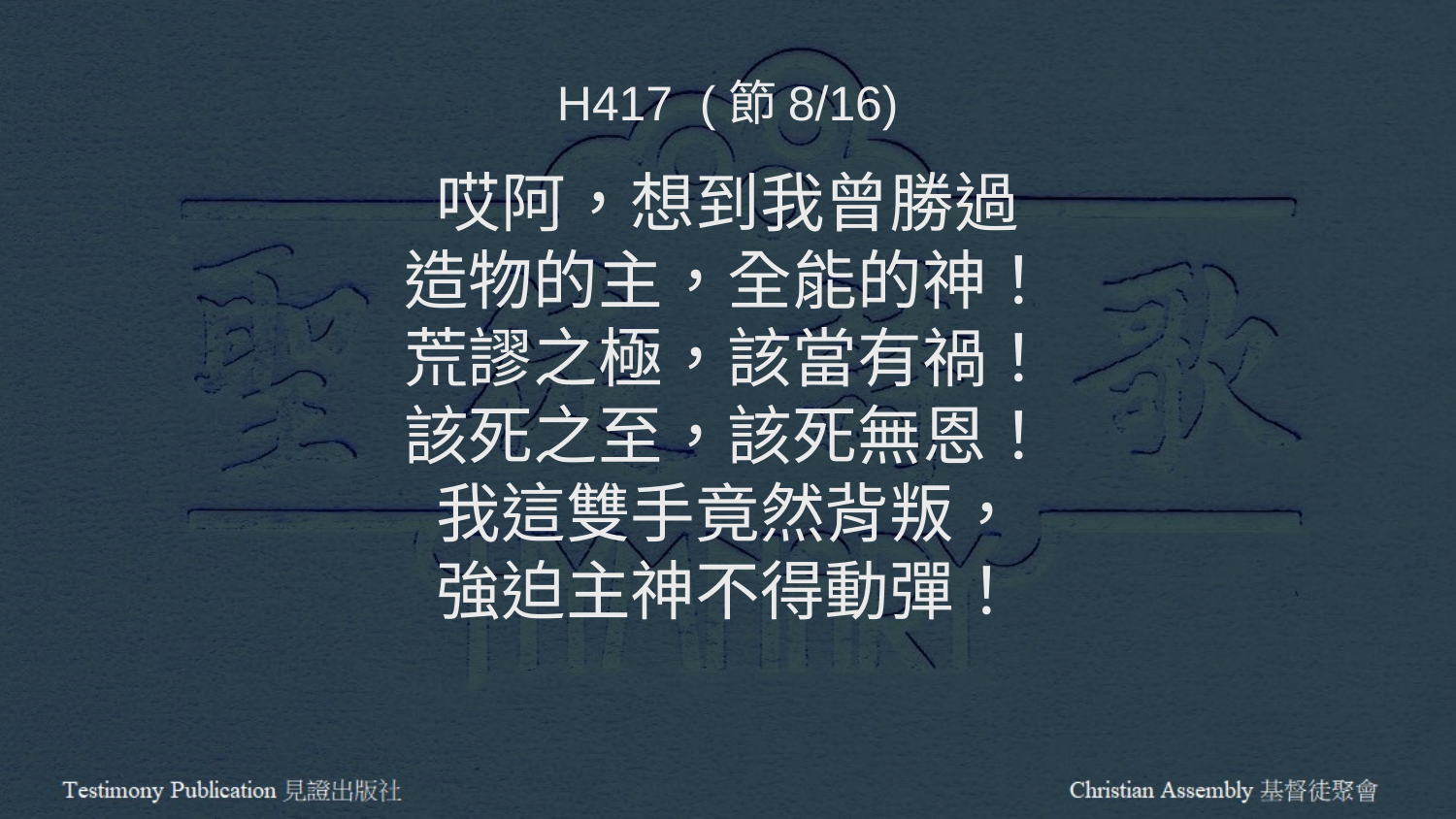

H417  (節8/16)

哎阿，想到我曾勝過
造物的主，全能的神！
荒謬之極，該當有禍！
該死之至，該死無恩！
我這雙手竟然背叛，
強迫主神不得動彈！